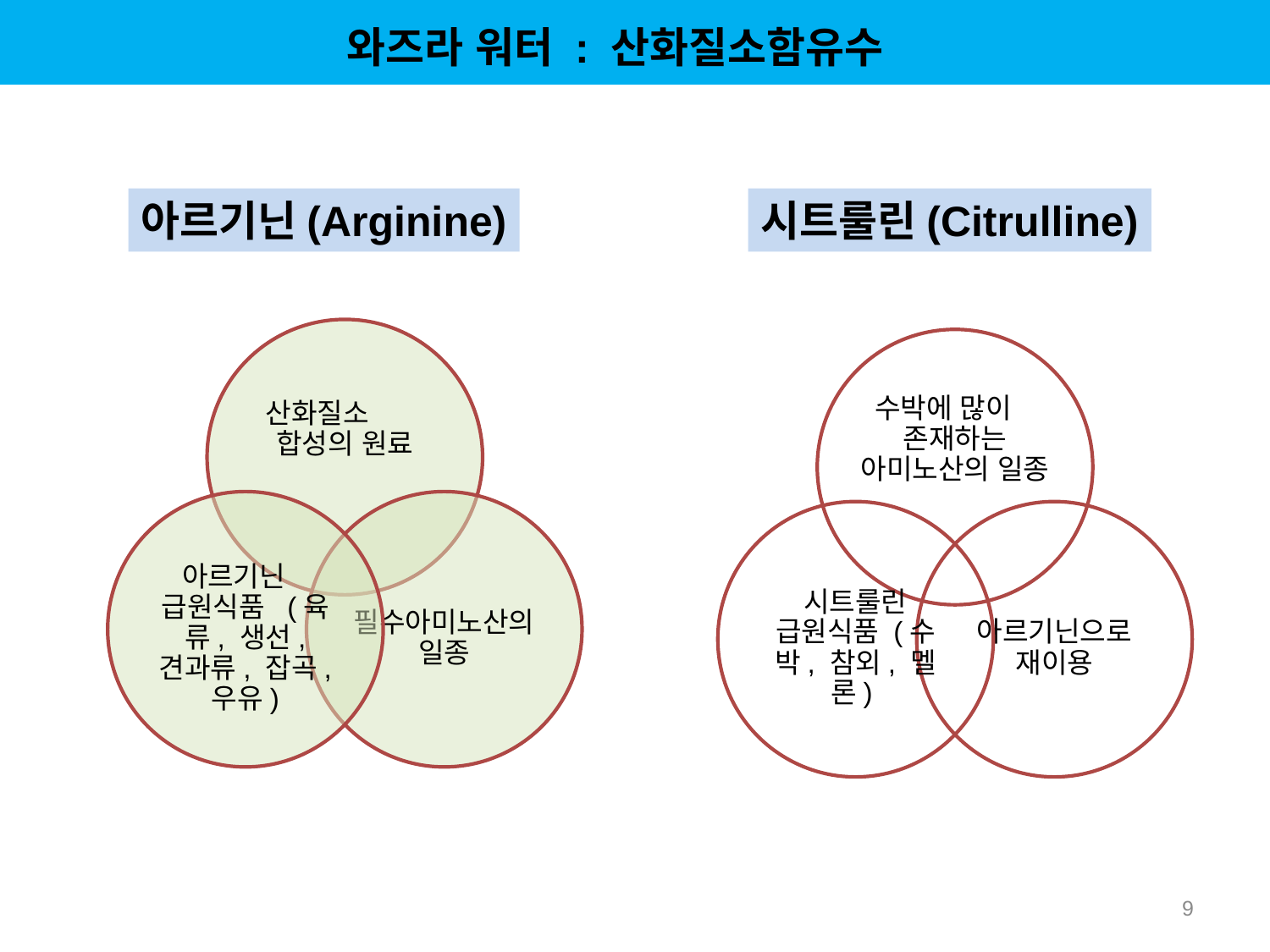

와즈라 워터 : 산화질소함유수
시트룰린(Citrulline)
아르기닌(Arginine)
산화질소        합성의 원료
필수아미노산의 일종
아르기닌    급원식품  (육류, 생선, 견과류, 잡곡, 우유)
수박에 많이    존재하는 아미노산의 일종
아르기닌으로 재이용
시트룰린 급원식품 (수박, 참외, 멜론)
9